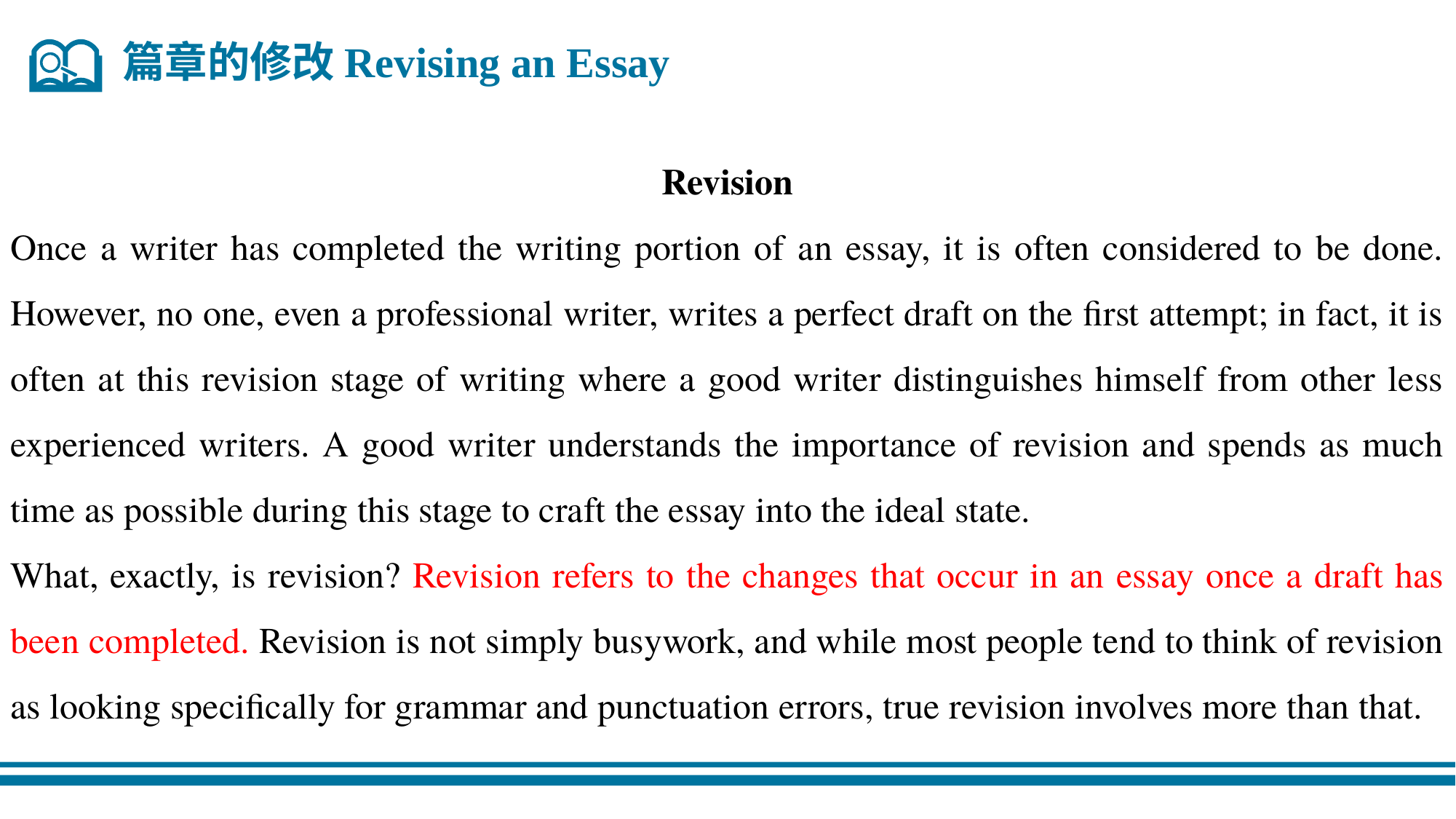

篇章的修改Revising an Essay
Revision
Once a writer has completed the writing portion of an essay, it is often considered to be done. However, no one, even a professional writer, writes a perfect draft on the first attempt; in fact, it is often at this revision stage of writing where a good writer distinguishes himself from other less experienced writers. A good writer understands the importance of revision and spends as much time as possible during this stage to craft the essay into the ideal state.
What, exactly, is revision? Revision refers to the changes that occur in an essay once a draft has been completed. Revision is not simply busywork, and while most people tend to think of revision as looking specifically for grammar and punctuation errors, true revision involves more than that.